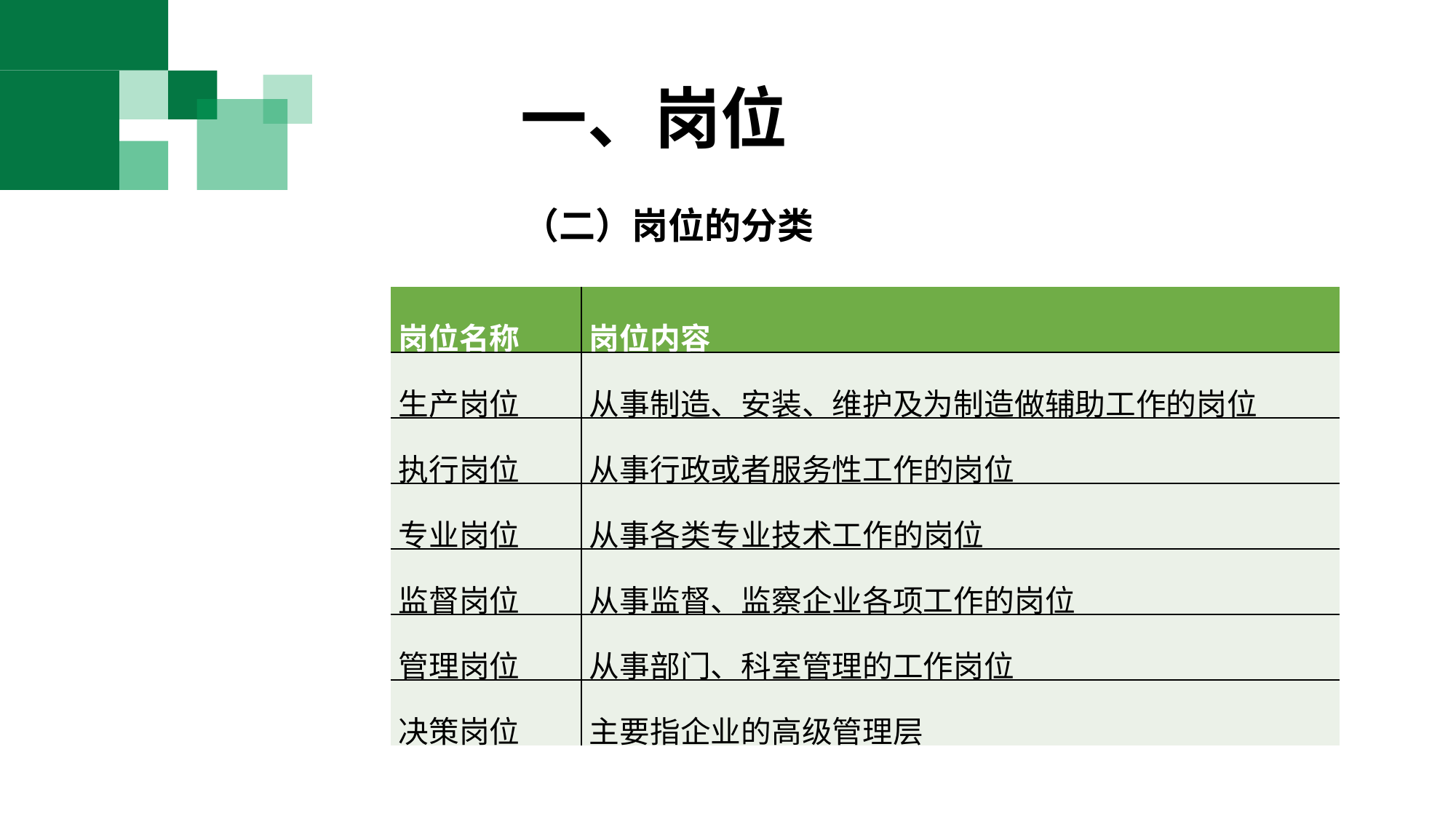

二、学业规划的特点是什么？
一、岗位
（二）岗位的分类

| 岗位名称 | 岗位内容 |
| --- | --- |
| 生产岗位 | 从事制造、安装、维护及为制造做辅助工作的岗位 |
| 执行岗位 | 从事行政或者服务性工作的岗位 |
| 专业岗位 | 从事各类专业技术工作的岗位 |
| 监督岗位 | 从事监督、监察企业各项工作的岗位 |
| 管理岗位 | 从事部门、科室管理的工作岗位 |
| 决策岗位 | 主要指企业的高级管理层 |